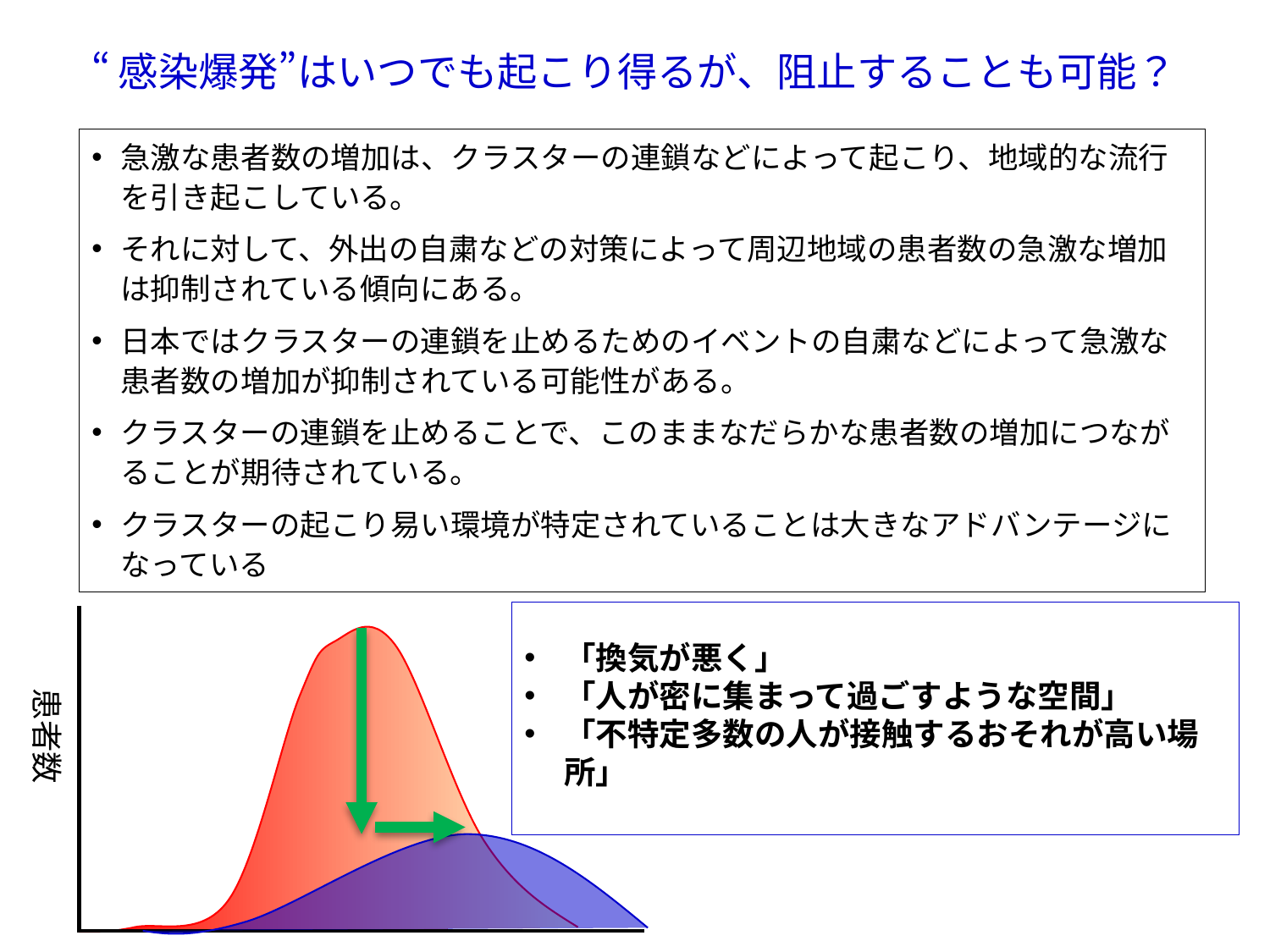

# “感染爆発”はいつでも起こり得るが、阻止することも可能？
急激な患者数の増加は、クラスターの連鎖などによって起こり、地域的な流行を引き起こしている。
それに対して、外出の自粛などの対策によって周辺地域の患者数の急激な増加は抑制されている傾向にある。
日本ではクラスターの連鎖を止めるためのイベントの自粛などによって急激な患者数の増加が抑制されている可能性がある。
クラスターの連鎖を止めることで、このままなだらかな患者数の増加につながることが期待されている。
クラスターの起こり易い環境が特定されていることは大きなアドバンテージになっている

「換気が悪く」
「人が密に集まって過ごすような空間」
「不特定多数の人が接触するおそれが高い場所」

患者数